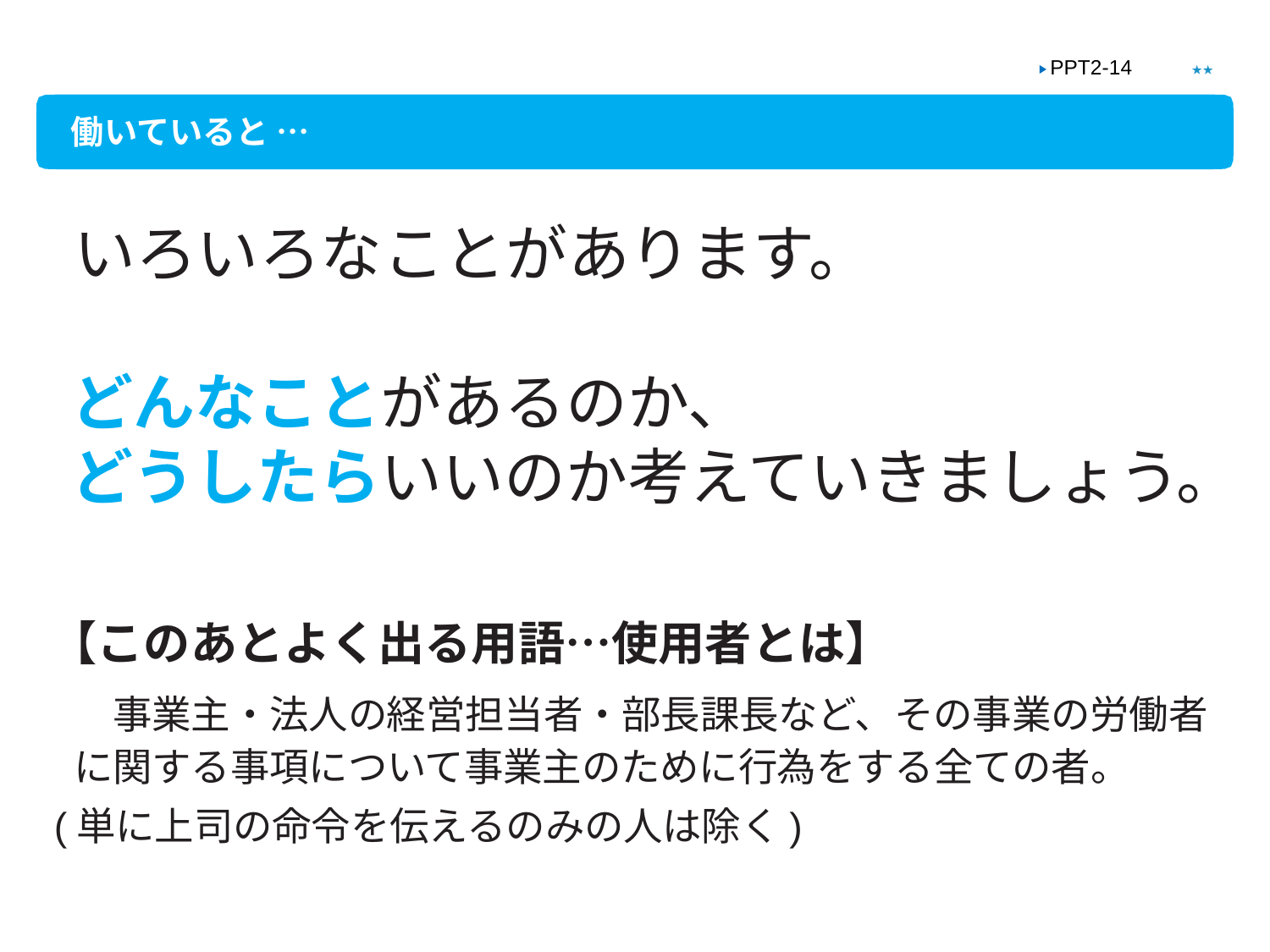

★★
▶ PPT2-14

働いていると …
いろいろなことがあります。
どんなことがあるのか、
どうしたらいいのか考えていきましょう。
【このあとよく出る用語…使用者とは】
　事業主・法人の経営担当者・部長課長など、その事業の労働者に関する事項について事業主のために行為をする全ての者。
(単に上司の命令を伝えるのみの人は除く)